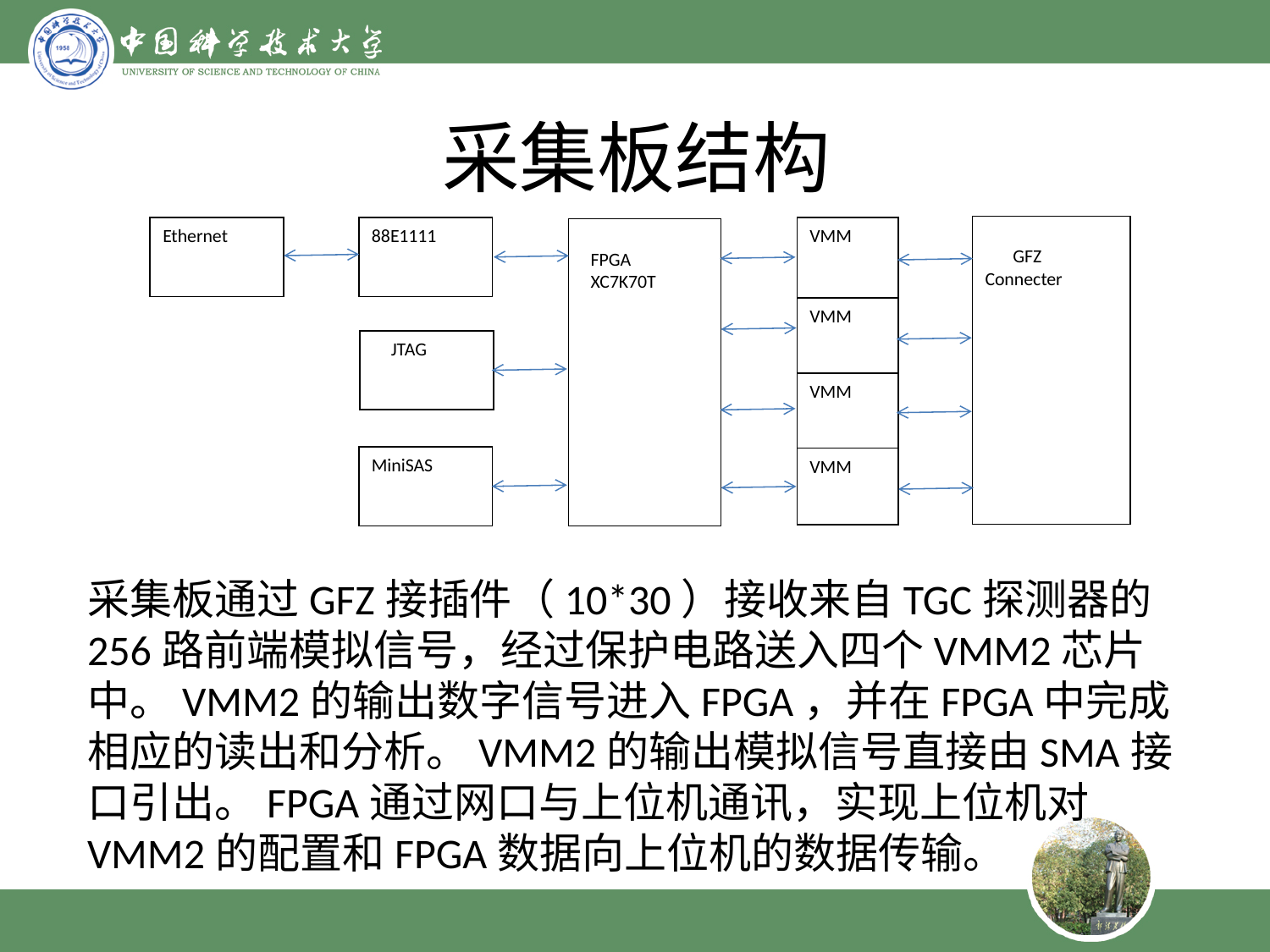

# 采集板结构

GFZ Connecter
Ethernet
88E1111
VMM

FPGA
XC7K70T
VMM
JTAG

VMM
MiniSAS

VMM
采集板通过GFZ接插件（10*30）接收来自TGC探测器的256路前端模拟信号，经过保护电路送入四个VMM2芯片中。VMM2的输出数字信号进入FPGA，并在FPGA中完成相应的读出和分析。VMM2的输出模拟信号直接由SMA接口引出。FPGA通过网口与上位机通讯，实现上位机对VMM2的配置和FPGA数据向上位机的数据传输。